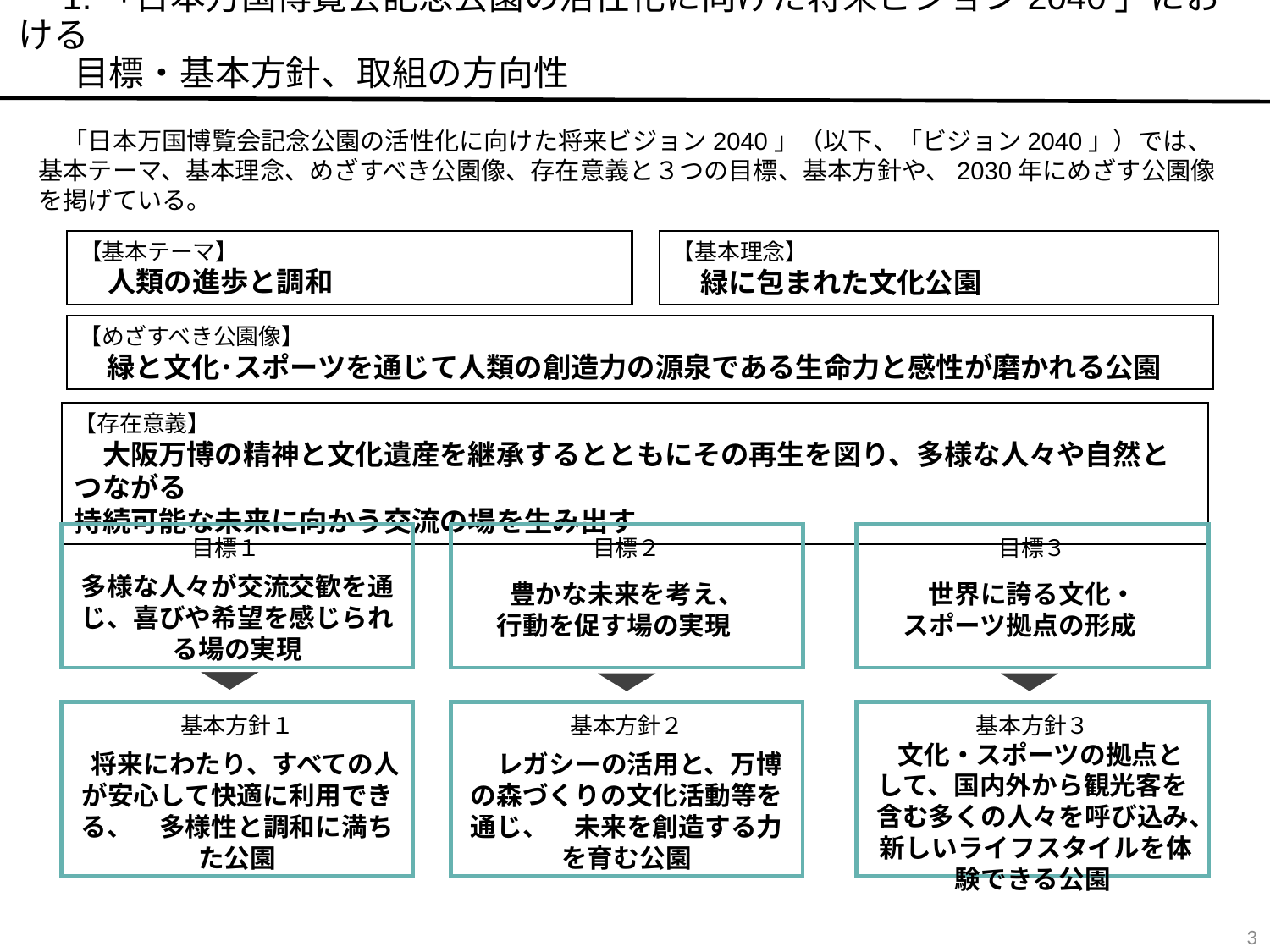

1.「日本万国博覧会記念公園の活性化に向けた将来ビジョン2040」における
      目標・基本方針、取組の方向性
　「日本万国博覧会記念公園の活性化に向けた将来ビジョン2040」（以下、「ビジョン2040」）では、基本テーマ、基本理念、めざすべき公園像、存在意義と３つの目標、基本方針や、2030年にめざす公園像を掲げている。

【基本テーマ】
　人類の進歩と調和
【基本理念】
　緑に包まれた文化公園
【めざすべき公園像】
　緑と文化･スポーツを通じて人類の創造力の源泉である生命力と感性が磨かれる公園
【存在意義】
　大阪万博の精神と文化遺産を継承するとともにその再生を図り、多様な人々や自然とつながる
持続可能な未来に向かう交流の場を生み出す
目標２

豊かな未来を考え、
行動を促す場の実現
目標３

世界に誇る文化・
スポーツ拠点の形成
目標１
多様な人々が交流交歓を通じ、喜びや希望を感じられる場の実現
基本方針１
　将来にわたり、すべての人が安心して快適に利用できる、　多様性と調和に満ちた公園
基本方針２
　レガシーの活用と、万博の森づくりの文化活動等を通じ、　未来を創造する力を育む公園
基本方針３
　文化・スポーツの拠点として、国内外から観光客を含む多くの人々を呼び込み、 新しいライフスタイルを体験できる公園

3